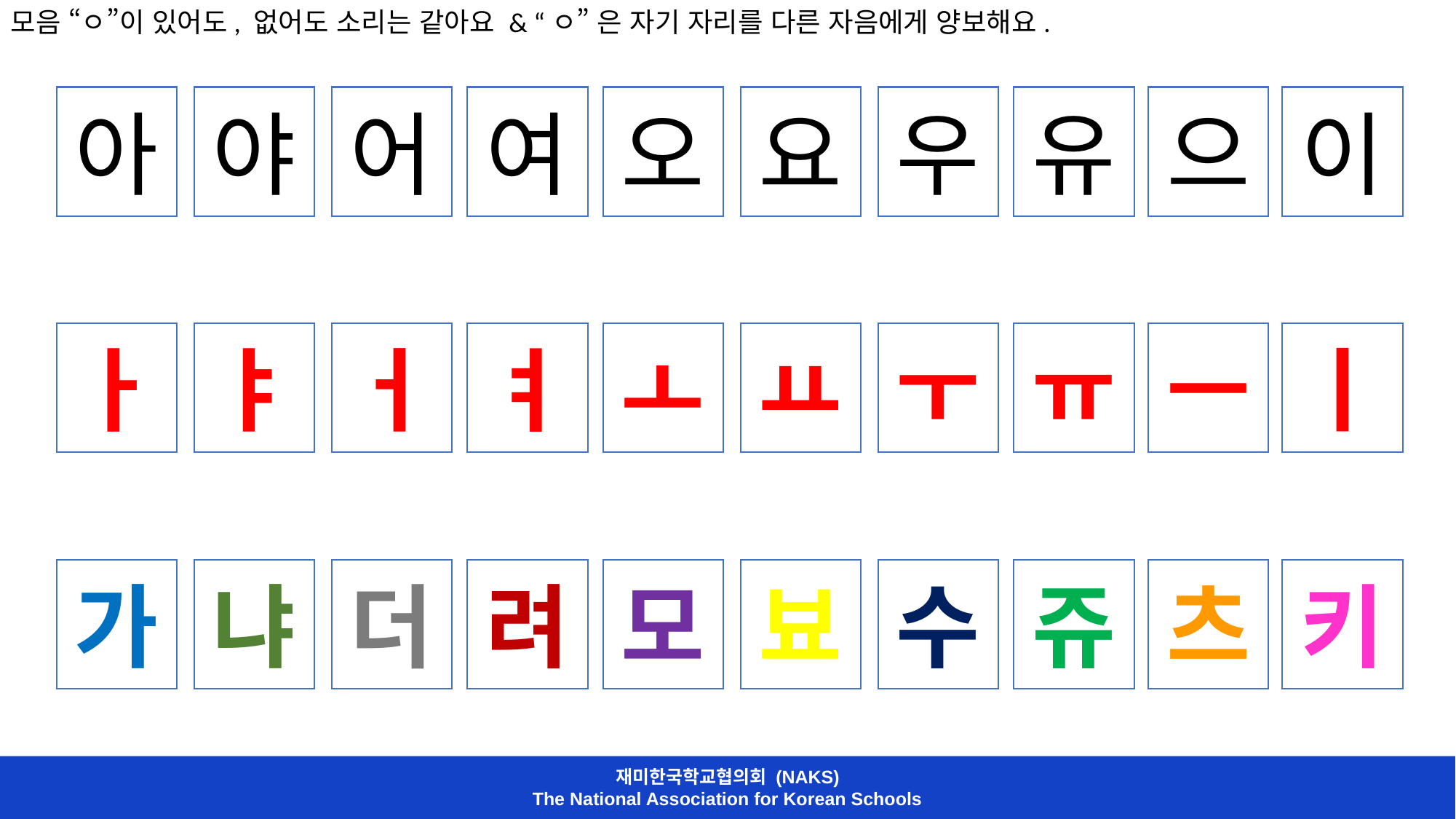

모음 “ㅇ”이 있어도, 없어도 소리는 같아요 & “ㅇ” 은 자기 자리를 다른 자음에게 양보해요.

아
야
어
여
오
요
우
유
으
이
ㅏ
ㅑ
ㅓ
ㅕ
ㅗ
ㅛ
ㅜ
ㅠ
ㅡ
ㅣ
가
냐
더
려
모
뵤
수
쥬
츠
키
재미한국학교협의회 (NAKS)
The National Association for Korean Schools